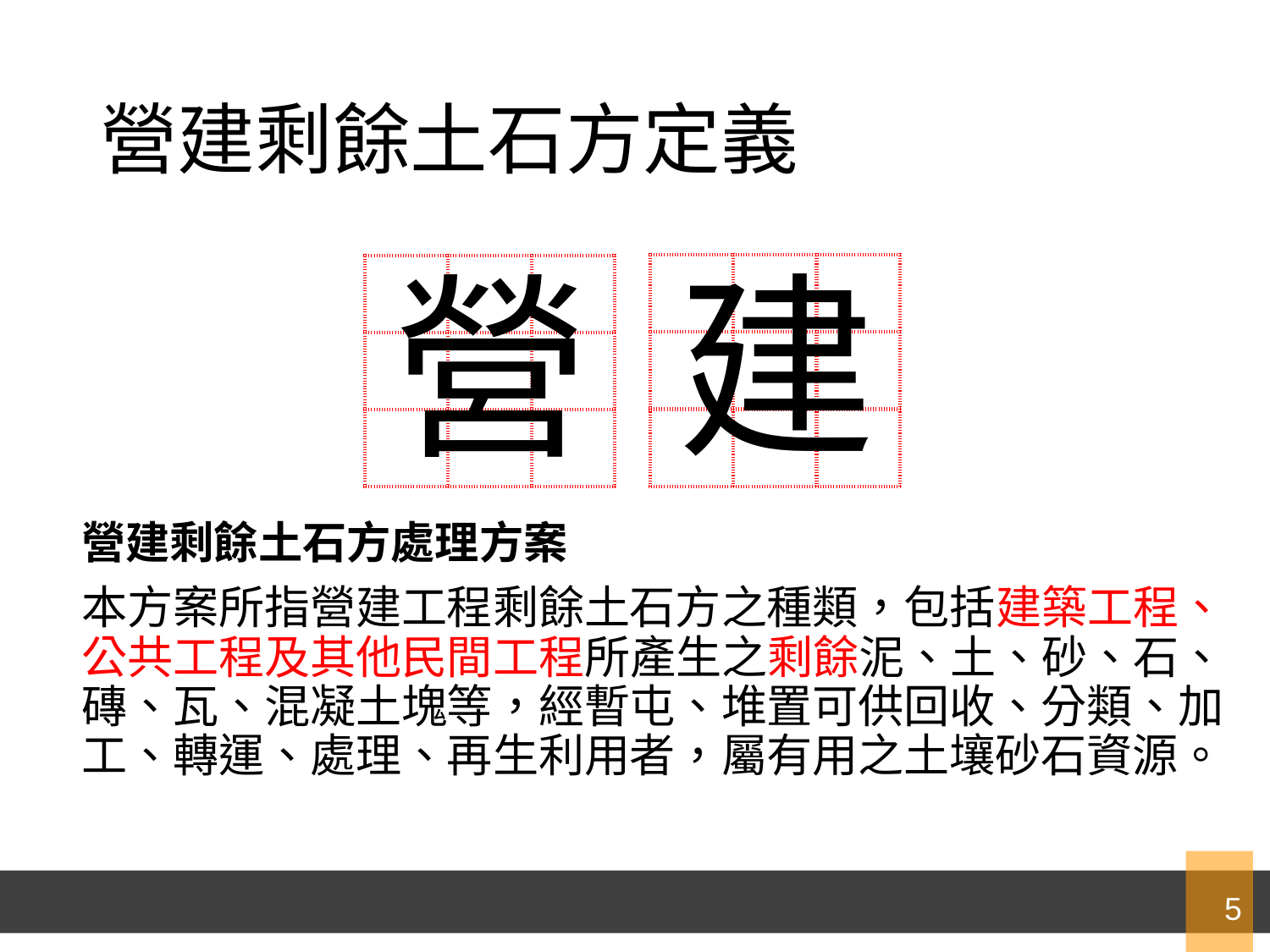

# 營建剩餘土石方定義
建
營
|  |  |  |
| --- | --- | --- |
|  |  |  |
|  |  |  |
|  |  |  |
| --- | --- | --- |
|  |  |  |
|  |  |  |
營建剩餘土石方處理方案
本方案所指營建工程剩餘土石方之種類，包括建築工程、公共工程及其他民間工程所產生之剩餘泥、土、砂、石、磚、瓦、混凝土塊等，經暫屯、堆置可供回收、分類、加工、轉運、處理、再生利用者，屬有用之土壤砂石資源。
5